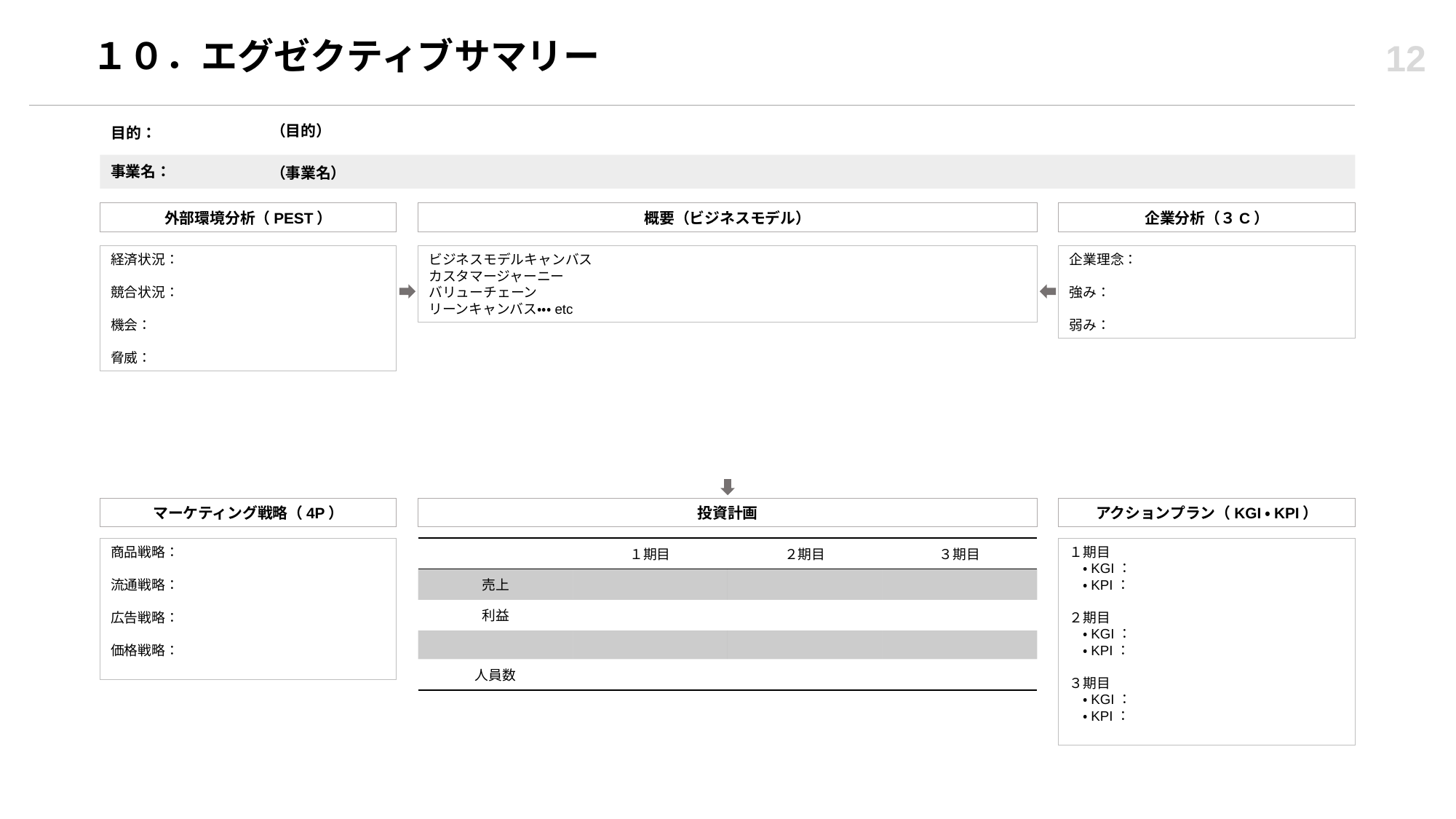

12
# １０．エグゼクティブサマリー
（目的）
目的：

事業名：
（事業名）
外部環境分析（PEST）
概要（ビジネスモデル）
企業分析（３C）
経済状況：

競合状況：

機会：

脅威：
ビジネスモデルキャンバス
カスタマージャーニー
バリューチェーン
リーンキャンバス・・・etc
企業理念：

強み：

弱み：

マーケティング戦略（4P）
投資計画
アクションプラン（KGI・KPI）
商品戦略：

流通戦略：

広告戦略：

価格戦略：

|  | １期目 | ２期目 | ３期目 |
| --- | --- | --- | --- |
| 売上 |  |  |  |
| 利益 |  |  |  |
|  |  |  |  |
| 人員数 |  |  |  |
１期目
　・KGI：
　・KPI：

２期目
　・KGI：
　・KPI：

３期目
　・KGI：
　・KPI：